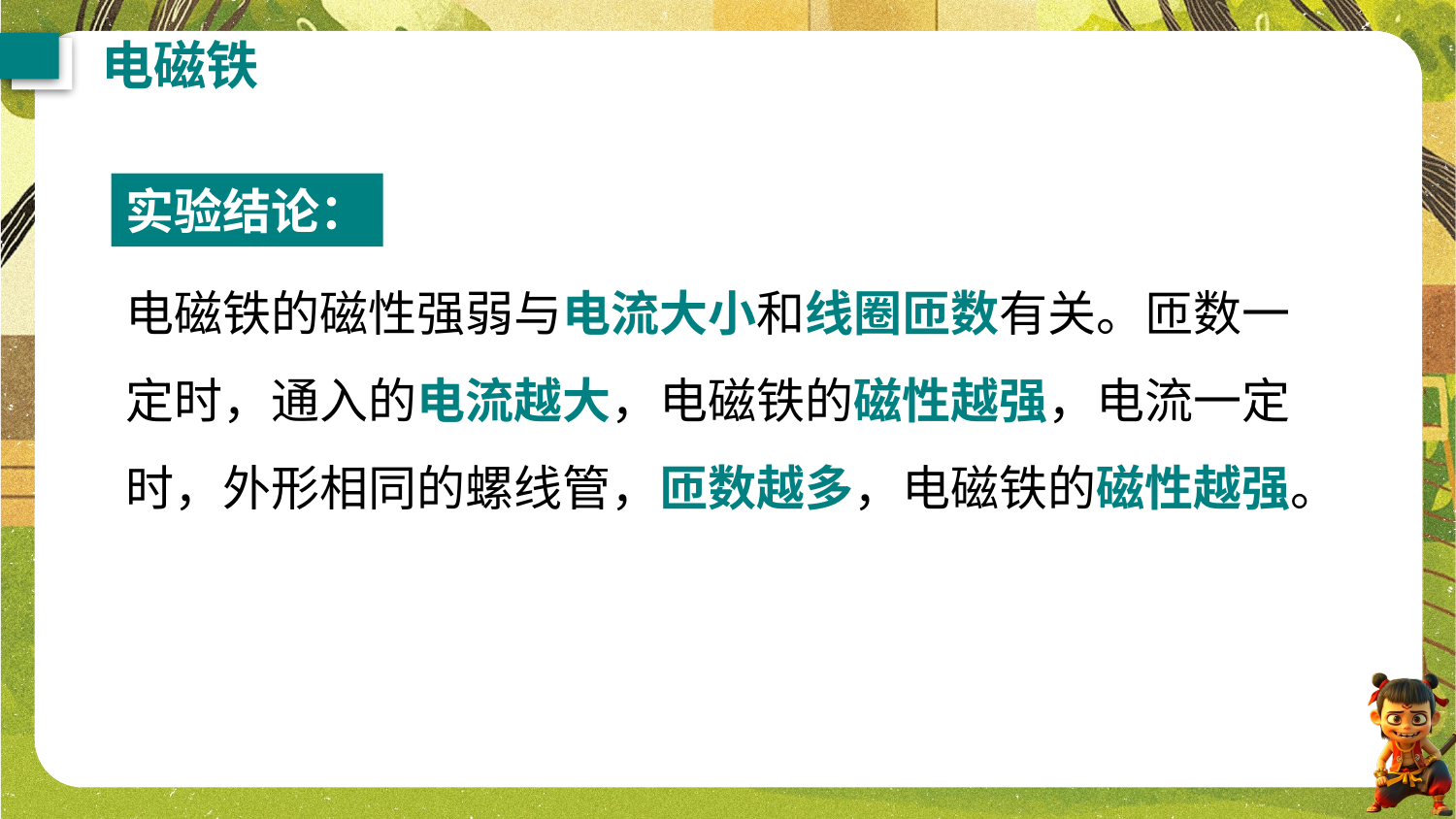

电磁铁

实验结论：
电磁铁的磁性强弱与电流大小和线圈匝数有关。匝数一定时，通入的电流越大，电磁铁的磁性越强，电流一定时，外形相同的螺线管，匝数越多，电磁铁的磁性越强。